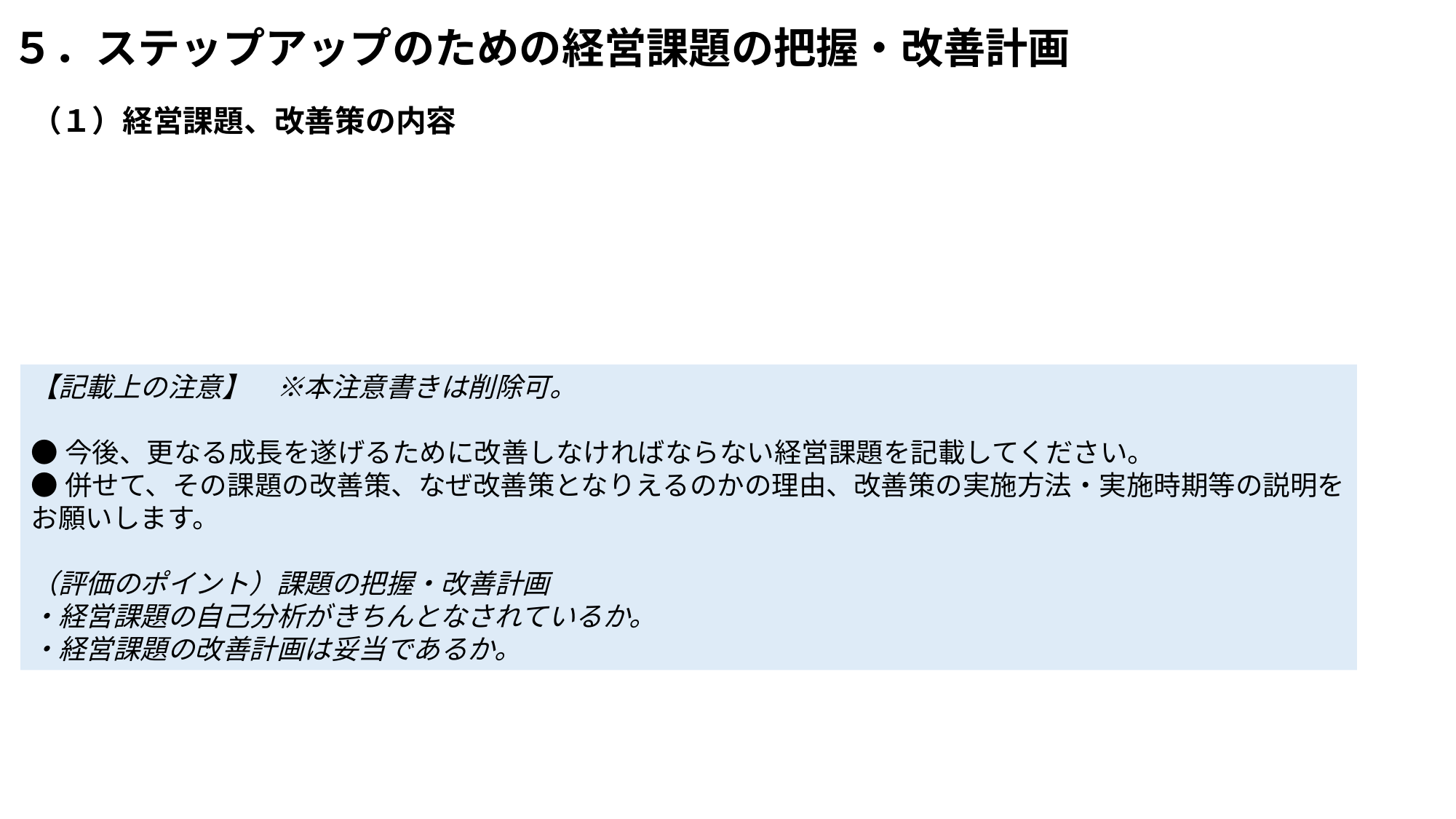

# ５．ステップアップのための経営課題の把握・改善計画
（１）経営課題、改善策の内容
【記載上の注意】　※本注意書きは削除可。

●今後、更なる成長を遂げるために改善しなければならない経営課題を記載してください。
●併せて、その課題の改善策、なぜ改善策となりえるのかの理由、改善策の実施方法・実施時期等の説明をお願いします。

（評価のポイント）課題の把握・改善計画
・経営課題の自己分析がきちんとなされているか。
・経営課題の改善計画は妥当であるか。